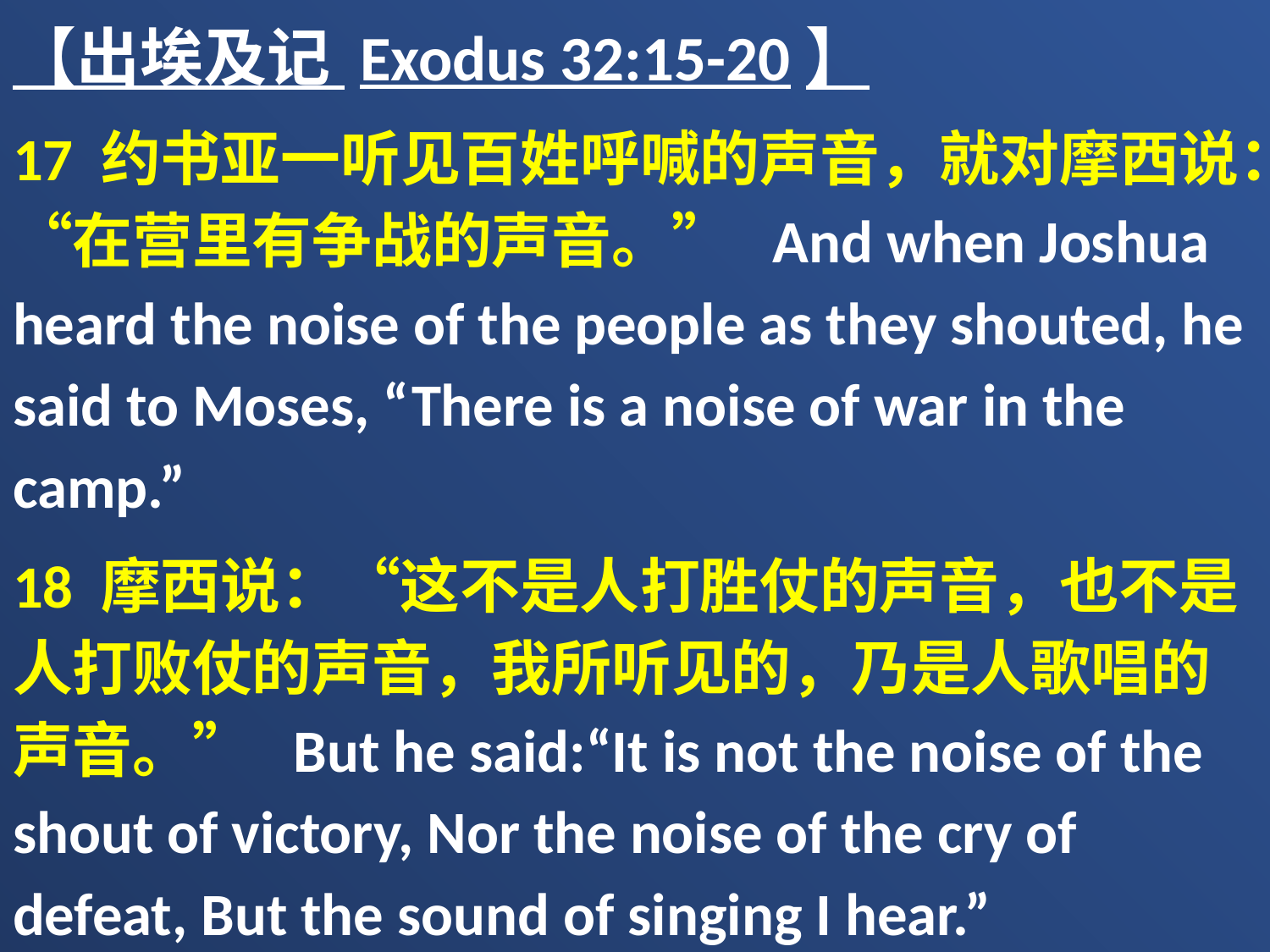

【出埃及记 Exodus 32:15-20】
17 约书亚一听见百姓呼喊的声音，就对摩西说：“在营里有争战的声音。”  And when Joshua heard the noise of the people as they shouted, he said to Moses, “There is a noise of war in the camp.”
18 摩西说：“这不是人打胜仗的声音，也不是人打败仗的声音，我所听见的，乃是人歌唱的声音。”  But he said:“It is not the noise of the shout of victory, Nor the noise of the cry of defeat, But the sound of singing I hear.”